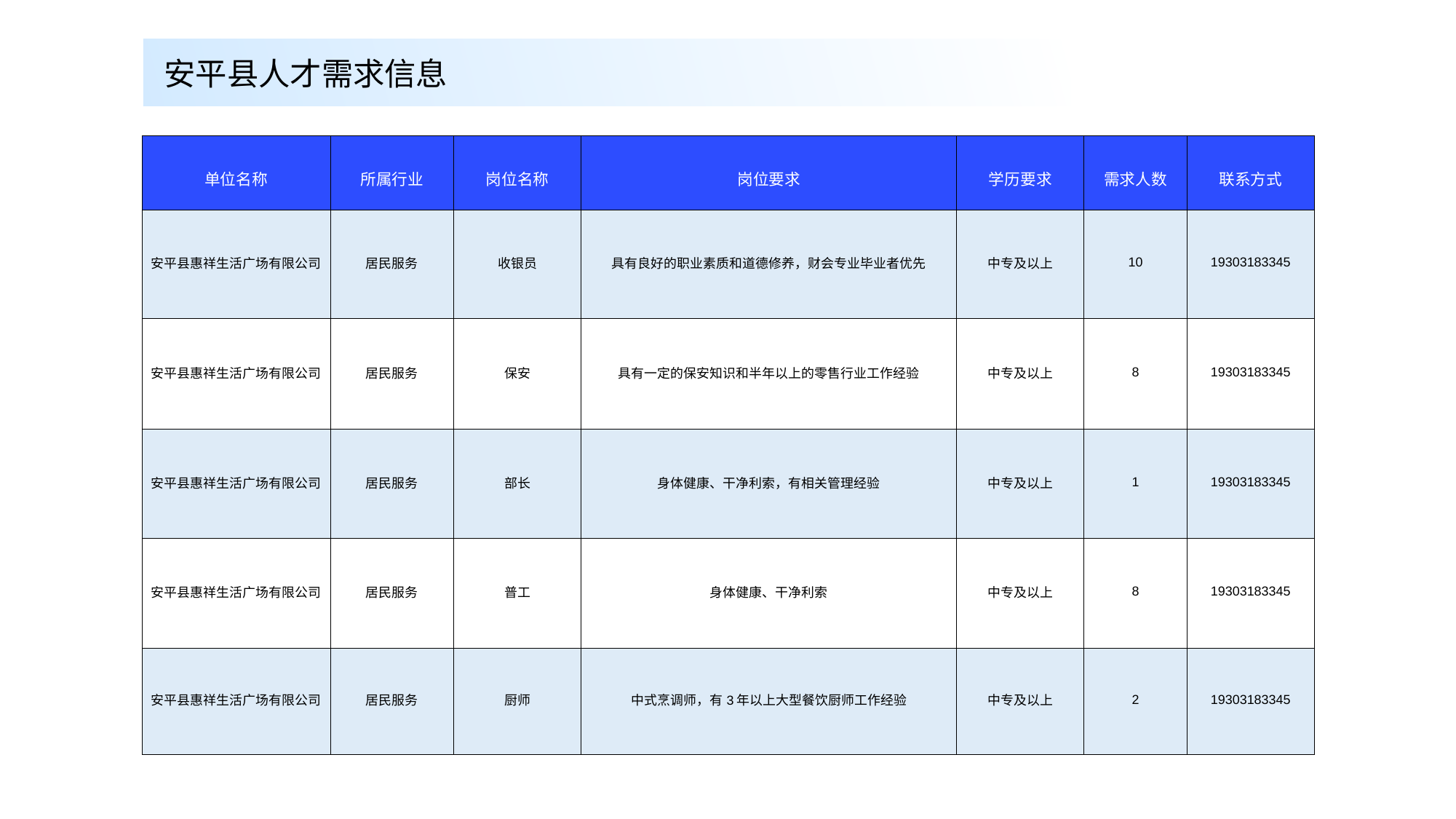

安平县人才需求信息
| 单位名称 | 所属行业 | 岗位名称 | 岗位要求 | 学历要求 | 需求人数 | 联系方式 |
| --- | --- | --- | --- | --- | --- | --- |
| 安平县惠祥生活广场有限公司 | 居民服务 | 收银员 | 具有良好的职业素质和道德修养，财会专业毕业者优先 | 中专及以上 | 10 | 19303183345 |
| 安平县惠祥生活广场有限公司 | 居民服务 | 保安 | 具有一定的保安知识和半年以上的零售行业工作经验 | 中专及以上 | 8 | 19303183345 |
| 安平县惠祥生活广场有限公司 | 居民服务 | 部长 | 身体健康、干净利索，有相关管理经验 | 中专及以上 | 1 | 19303183345 |
| 安平县惠祥生活广场有限公司 | 居民服务 | 普工 | 身体健康、干净利索 | 中专及以上 | 8 | 19303183345 |
| 安平县惠祥生活广场有限公司 | 居民服务 | 厨师 | 中式烹调师，有3年以上大型餐饮厨师工作经验 | 中专及以上 | 2 | 19303183345 |
38